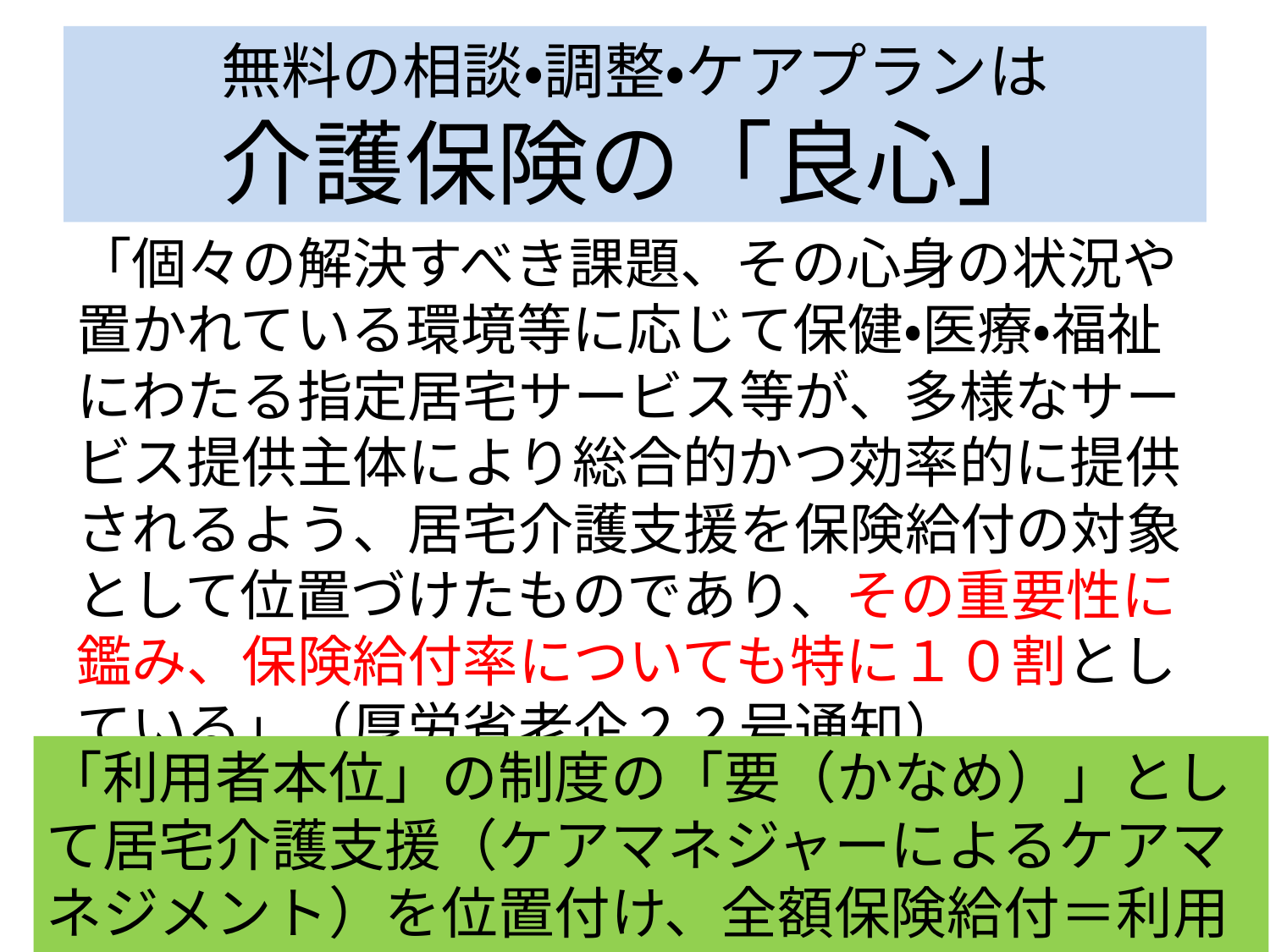

# 無料の相談・調整・ケアプランは 介護保険の「良心」
「個々の解決すべき課題、その心身の状況や置かれている環境等に応じて保健・医療・福祉にわたる指定居宅サービス等が、多様なサービス提供主体により総合的かつ効率的に提供されるよう、居宅介護支援を保険給付の対象として位置づけたものであり、その重要性に鑑み、保険給付率についても特に１０割としている」（厚労省老企２２号通知）
「利用者本位」の制度の「要（かなめ）」として居宅介護支援（ケアマネジャーによるケアマネジメント）を位置付け、全額保険給付＝利用者負担なし